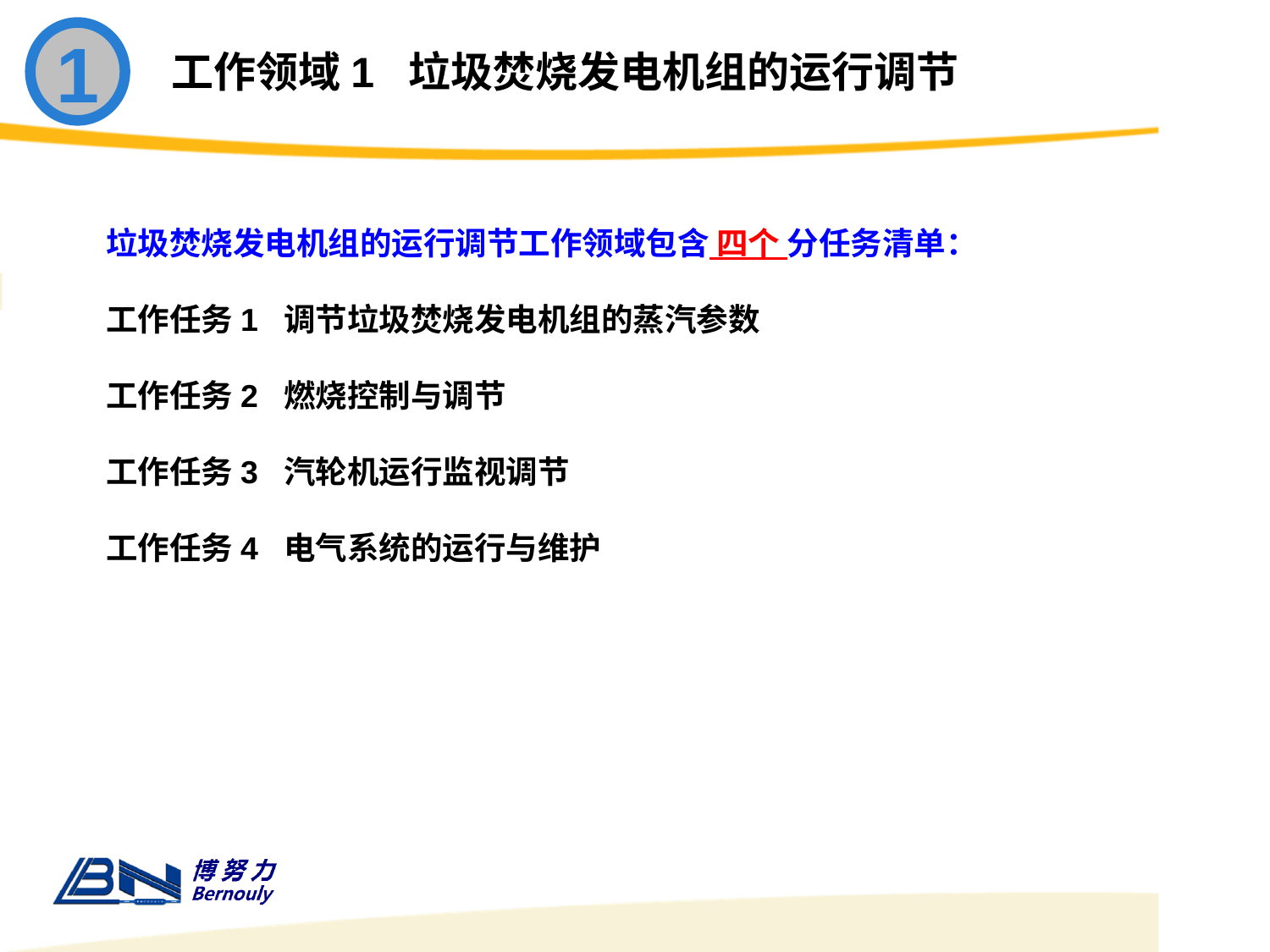

1
工作领域1  垃圾焚烧发电机组的运行调节
垃圾焚烧发电机组的运行调节工作领域包含 四个 分任务清单：
工作任务1  调节垃圾焚烧发电机组的蒸汽参数
工作任务2  燃烧控制与调节
工作任务3  汽轮机运行监视调节
工作任务4  电气系统的运行与维护